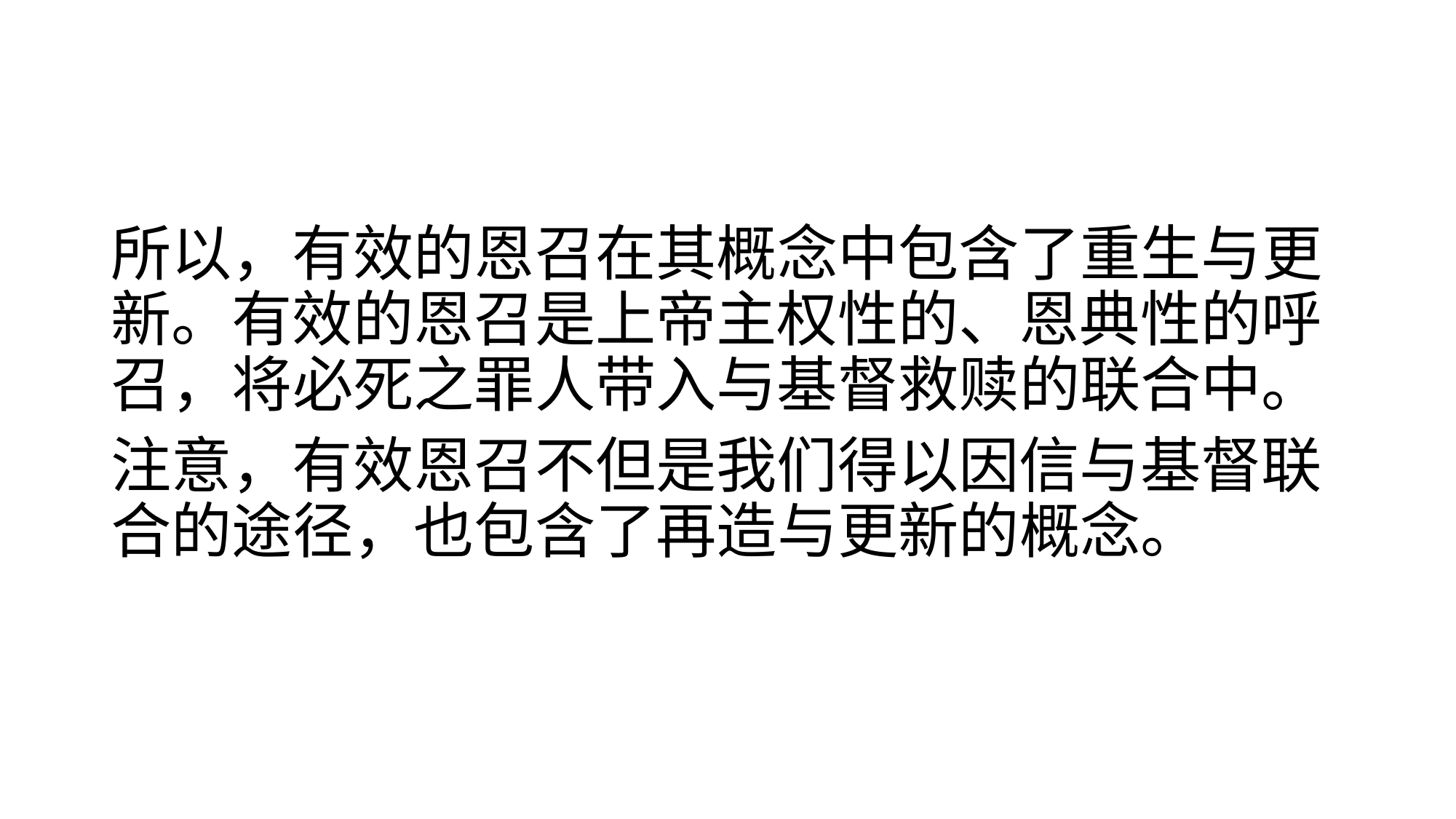

#
所以，有效的恩召在其概念中包含了重生与更新。有效的恩召是上帝主权性的、恩典性的呼召，将必死之罪人带入与基督救赎的联合中。
注意，有效恩召不但是我们得以因信与基督联合的途径，也包含了再造与更新的概念。